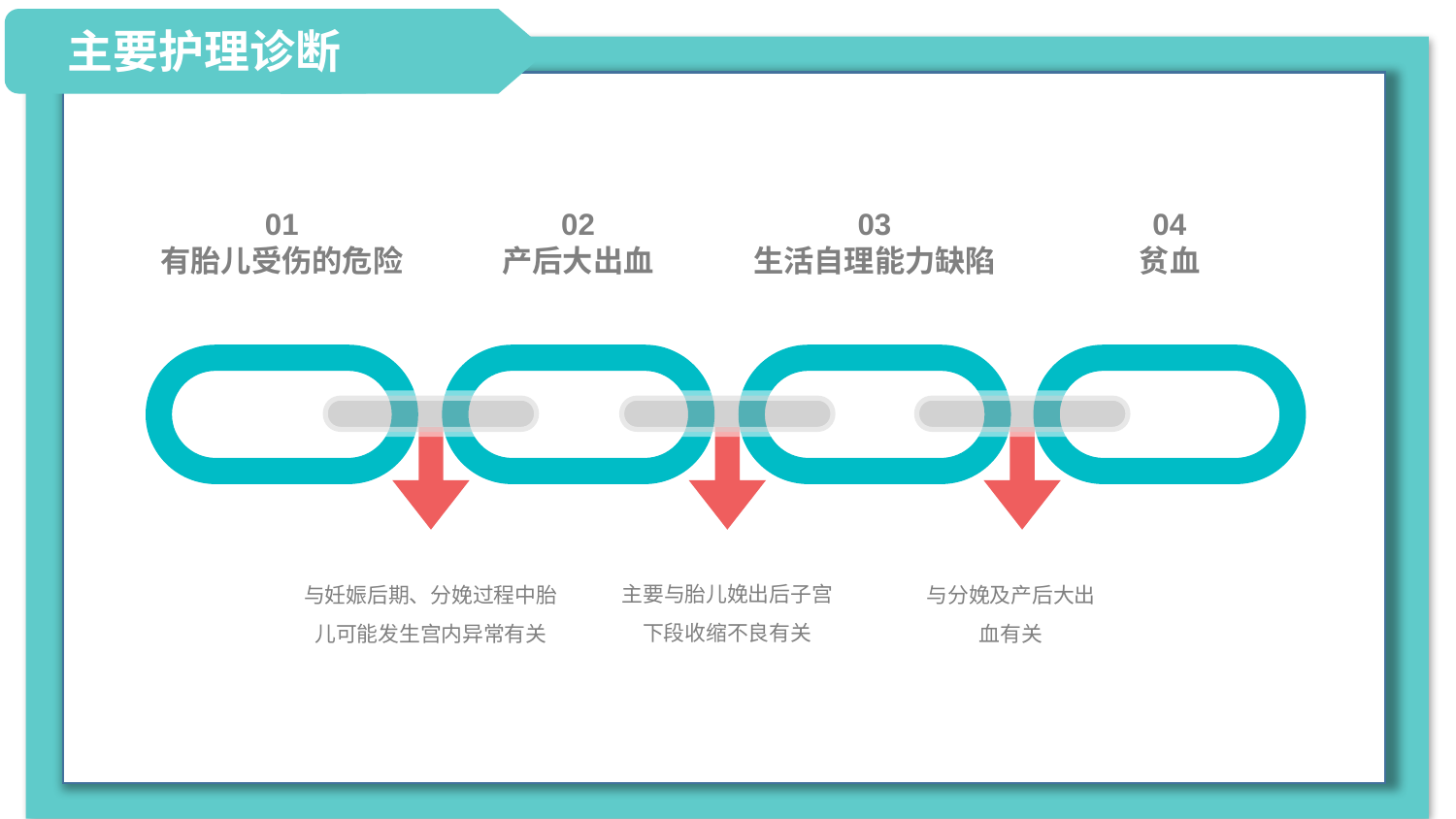

主要护理诊断

02
产后大出血
03
生活自理能力缺陷
04
贫血
01
有胎儿受伤的危险

主要与胎儿娩出后子宫下段收缩不良有关
与妊娠后期、分娩过程中胎儿可能发生宫内异常有关
与分娩及产后大出血有关